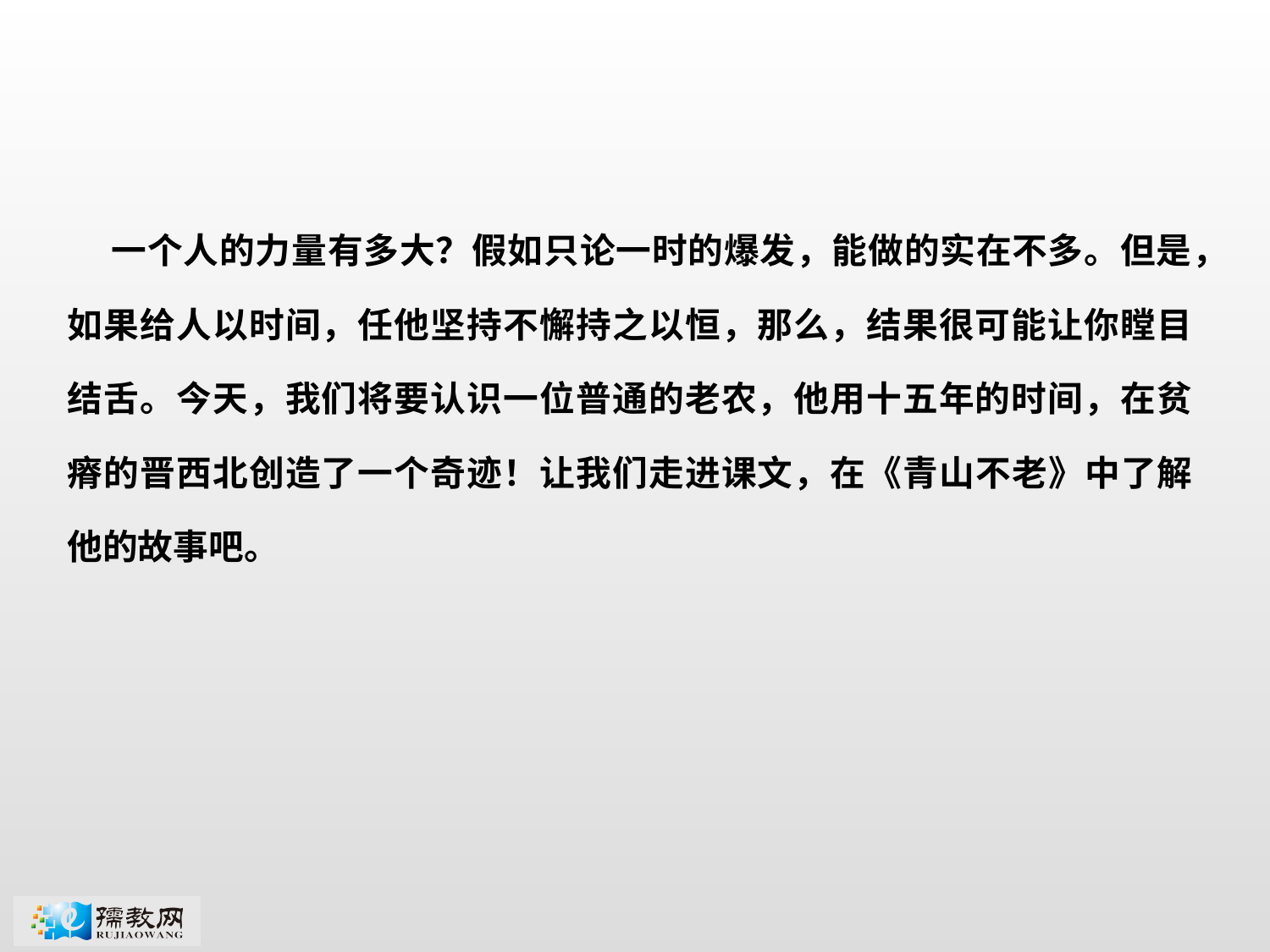

一个人的力量有多大？假如只论一时的爆发，能做的实在不多。但是，如果给人以时间，任他坚持不懈持之以恒，那么，结果很可能让你瞠目结舌。今天，我们将要认识一位普通的老农，他用十五年的时间，在贫瘠的晋西北创造了一个奇迹！让我们走进课文，在《青山不老》中了解他的故事吧。